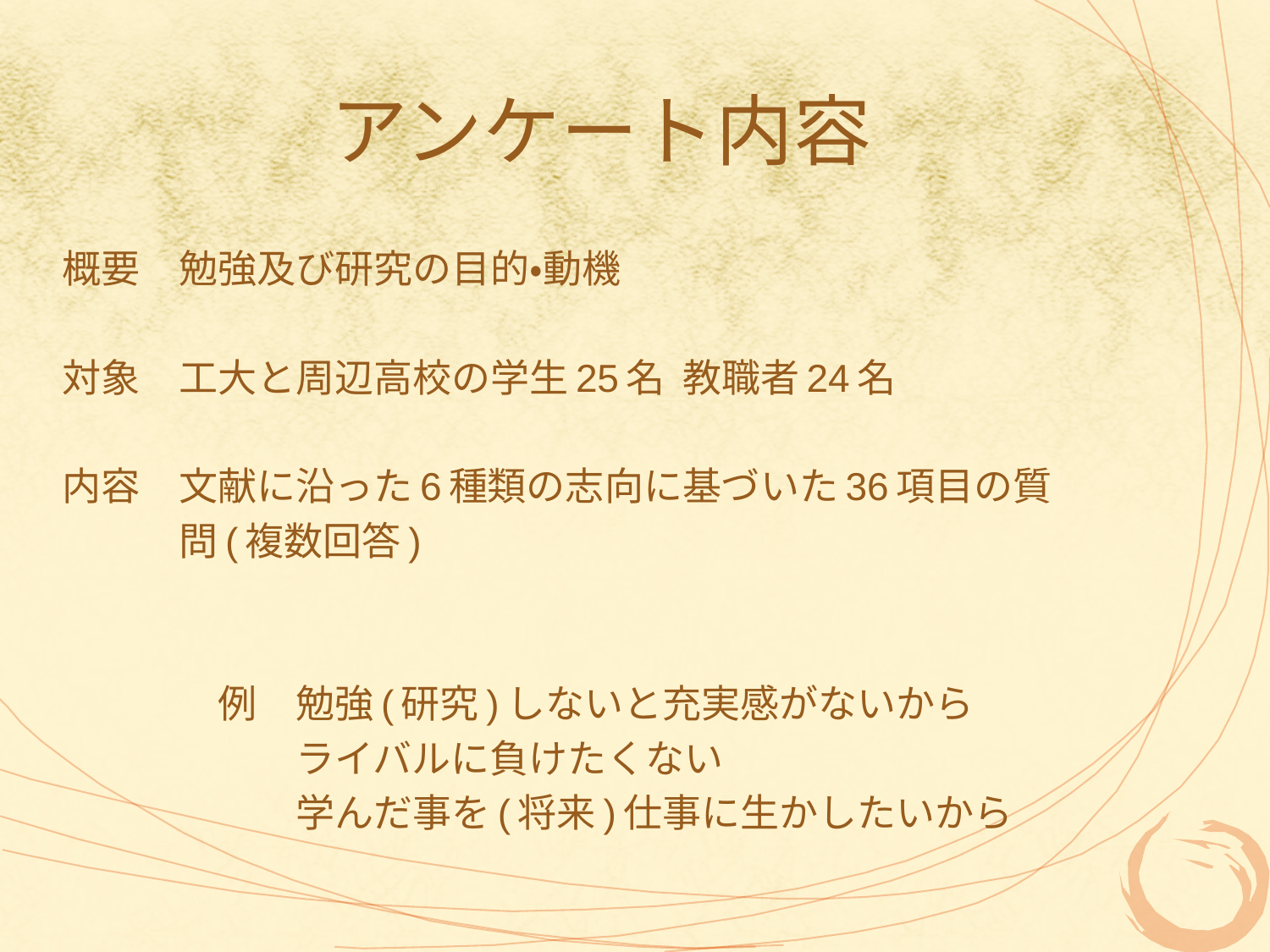

# アンケート内容
概要　勉強及び研究の目的・動機

対象　工大と周辺高校の学生25名  教職者24名

内容　文献に沿った6種類の志向に基づいた36項目の質
　　　問(複数回答)

　　　　例　勉強(研究)しないと充実感がないから
　　　　　　ライバルに負けたくない
　　　　　　学んだ事を(将来)仕事に生かしたいから